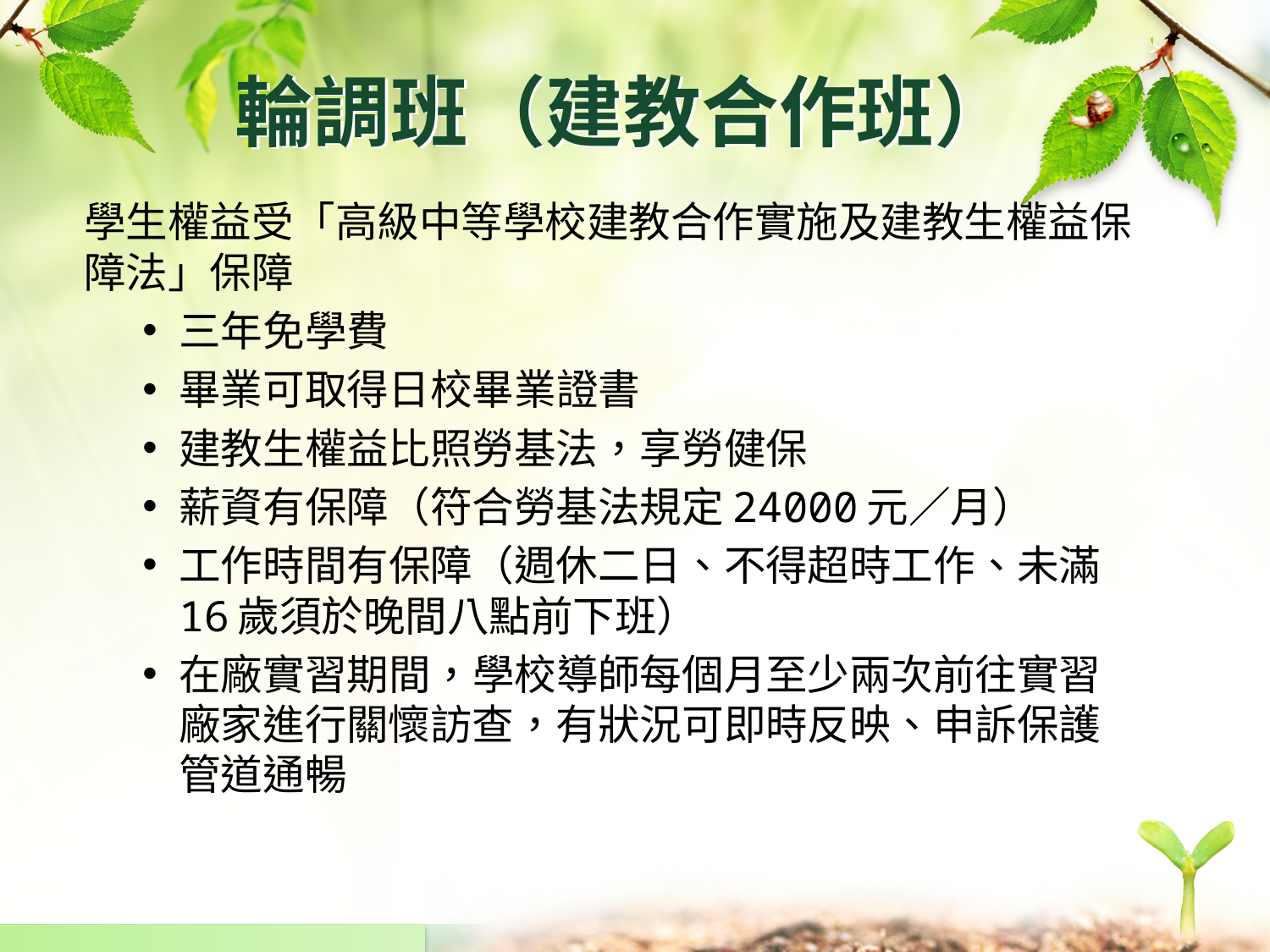

# 輪調班（建教合作班）
學生權益受「高級中等學校建教合作實施及建教生權益保障法」保障
三年免學費
畢業可取得日校畢業證書
建教生權益比照勞基法，享勞健保
薪資有保障（符合勞基法規定24000元／月）
工作時間有保障（週休二日、不得超時工作、未滿16歲須於晚間八點前下班）
在廠實習期間，學校導師每個月至少兩次前往實習廠家進行關懷訪查，有狀況可即時反映、申訴保護管道通暢